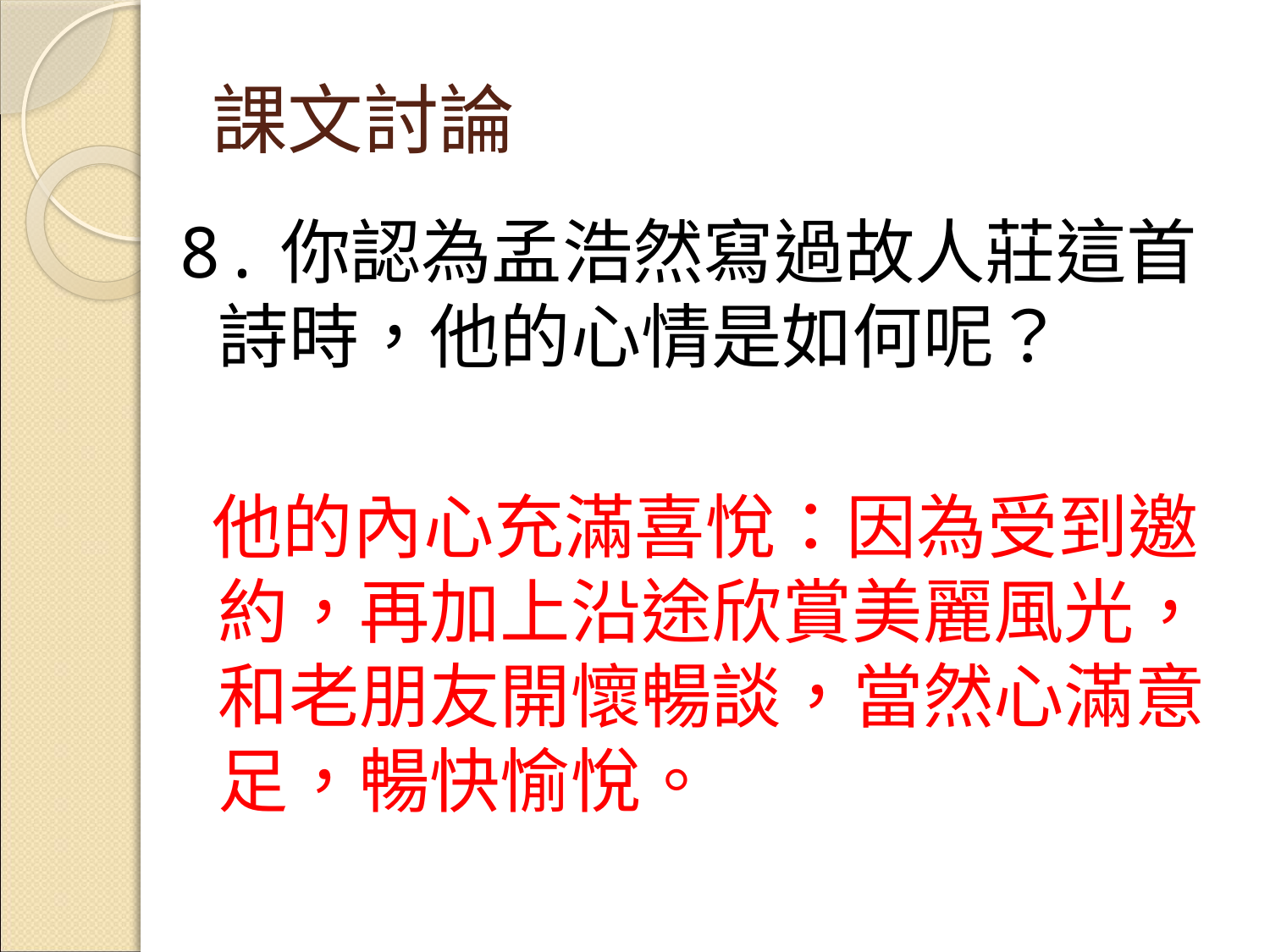

課文討論
8.你認為孟浩然寫過故人莊這首詩時，他的心情是如何呢？

 他的內心充滿喜悅：因為受到邀約，再加上沿途欣賞美麗風光，和老朋友開懷暢談，當然心滿意足，暢快愉悅。